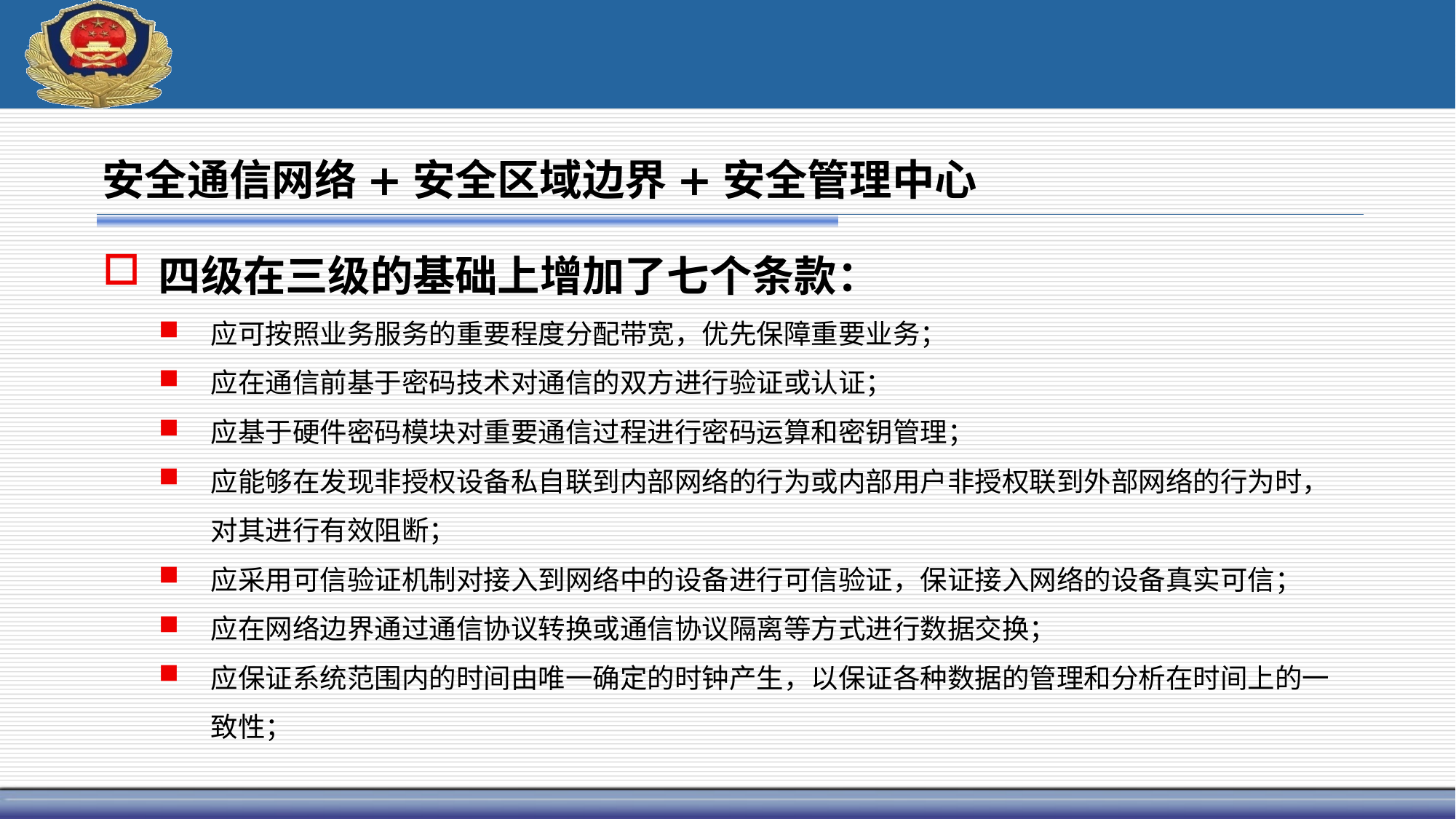

# 安全通信网络+安全区域边界+安全管理中心
四级在三级的基础上增加了七个条款：
应可按照业务服务的重要程度分配带宽，优先保障重要业务；
应在通信前基于密码技术对通信的双方进行验证或认证；
应基于硬件密码模块对重要通信过程进行密码运算和密钥管理；
应能够在发现非授权设备私自联到内部网络的行为或内部用户非授权联到外部网络的行为时，对其进行有效阻断；
应采用可信验证机制对接入到网络中的设备进行可信验证，保证接入网络的设备真实可信；
应在网络边界通过通信协议转换或通信协议隔离等方式进行数据交换；
应保证系统范围内的时间由唯一确定的时钟产生，以保证各种数据的管理和分析在时间上的一致性；
54